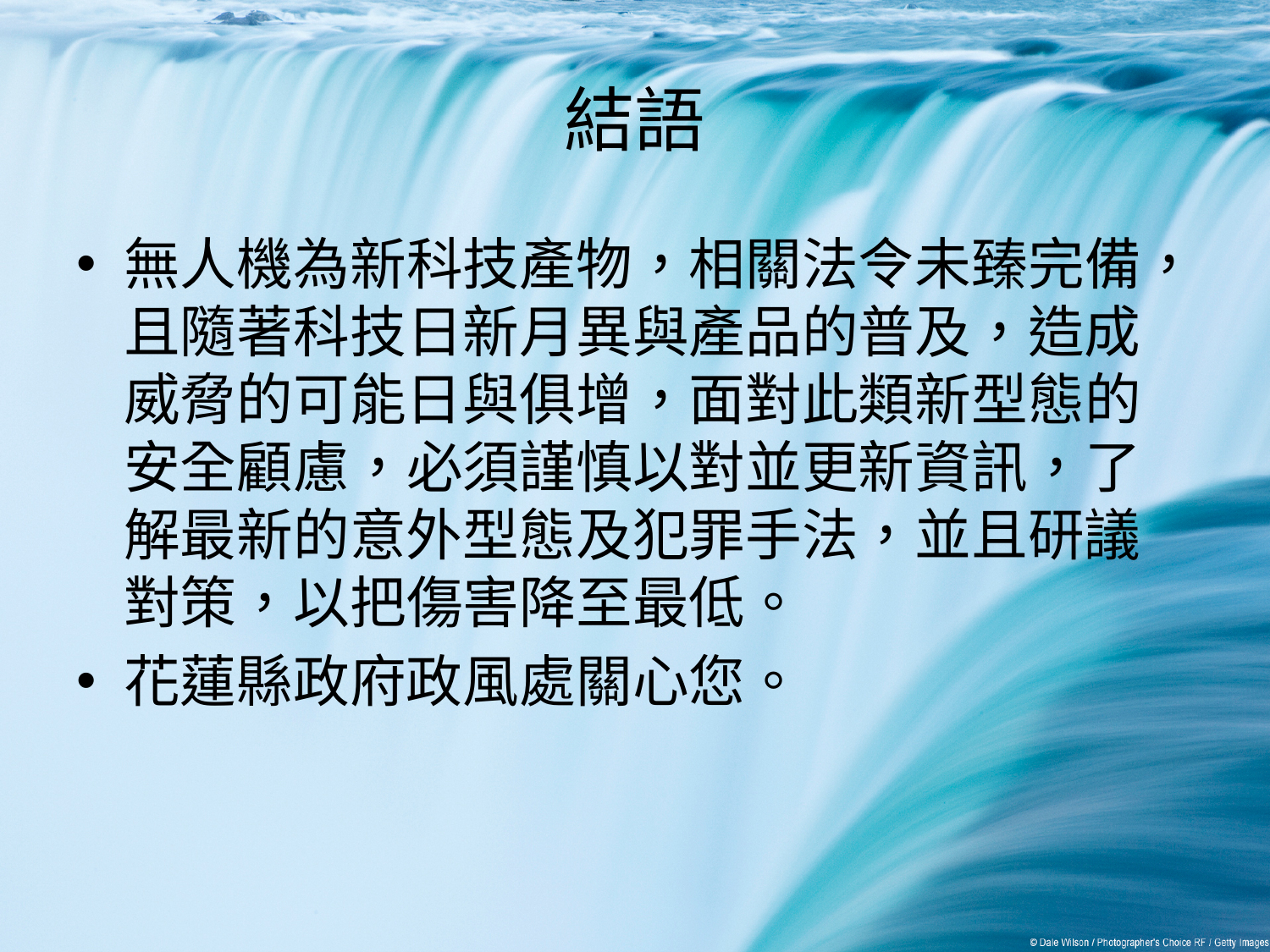

# 結語
無人機為新科技產物，相關法令未臻完備，且隨著科技日新月異與產品的普及，造成威脅的可能日與俱增，面對此類新型態的安全顧慮，必須謹慎以對並更新資訊，了解最新的意外型態及犯罪手法，並且研議對策，以把傷害降至最低。
花蓮縣政府政風處關心您。